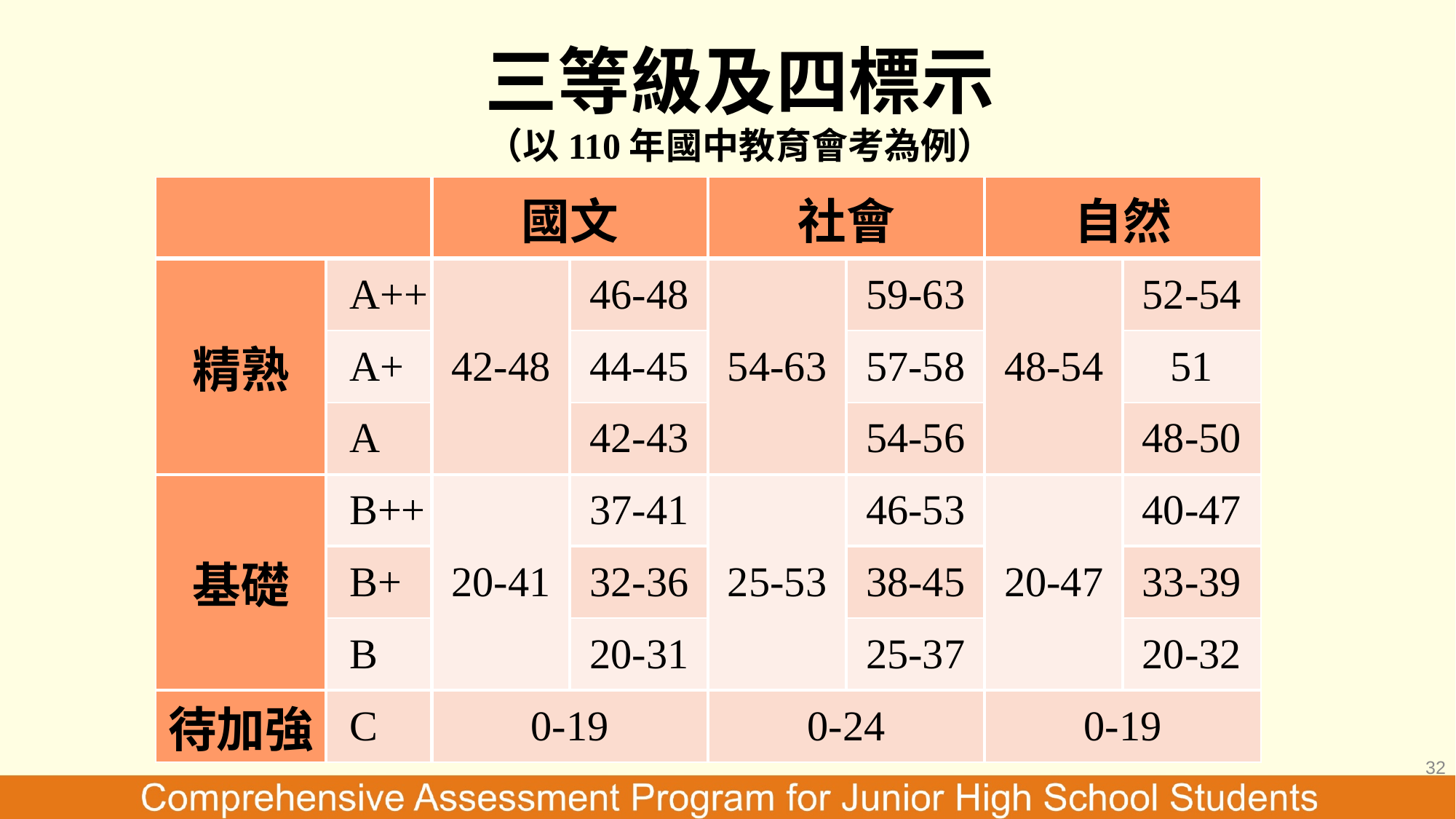

# 三等級及四標示 （以110年國中教育會考為例）
|  |  | 國文 |  | 社會 |  | 自然 |  |
| --- | --- | --- | --- | --- | --- | --- | --- |
| 精熟 | A++ | 42-48 | 46-48 | 54-63 | 59-63 | 48-54 | 52-54 |
|  | A+ |  | 44-45 |  | 57-58 |  | 51 |
|  | A |  | 42-43 |  | 54-56 |  | 48-50 |
| 基礎 | B++ | 20-41 | 37-41 | 25-53 | 46-53 | 20-47 | 40-47 |
|  | B+ |  | 32-36 |  | 38-45 |  | 33-39 |
|  | B |  | 20-31 |  | 25-37 |  | 20-32 |
| 待加強 | C | 0-19 |  | 0-24 |  | 0-19 |  |
32